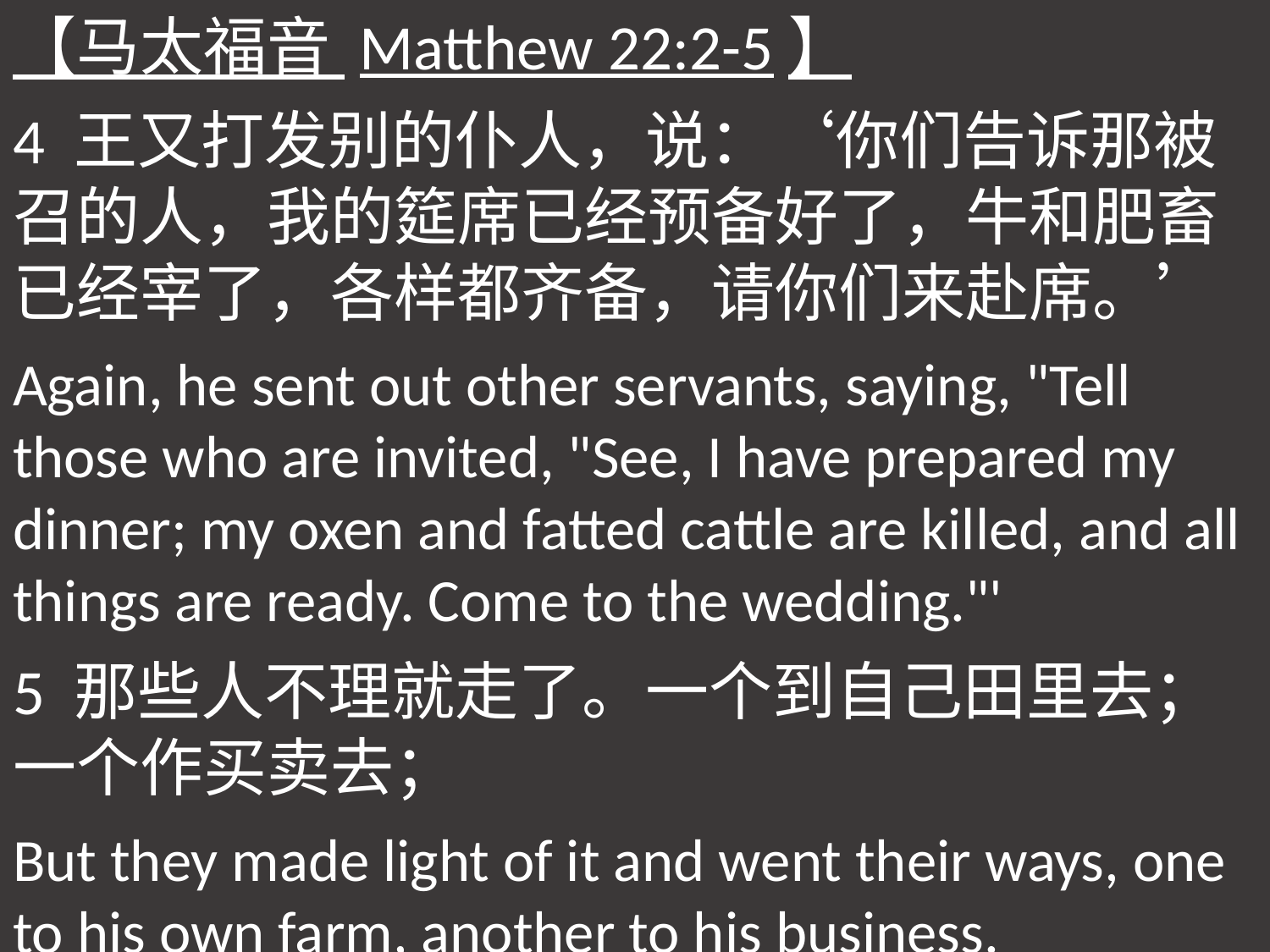

【马太福音 Matthew 22:2-5】
4 王又打发别的仆人，说：‘你们告诉那被召的人，我的筵席已经预备好了，牛和肥畜已经宰了，各样都齐备，请你们来赴席。’
Again, he sent out other servants, saying, "Tell those who are invited, "See, I have prepared my dinner; my oxen and fatted cattle are killed, and all things are ready. Come to the wedding."'
5 那些人不理就走了。一个到自己田里去；一个作买卖去；
But they made light of it and went their ways, one to his own farm, another to his business.